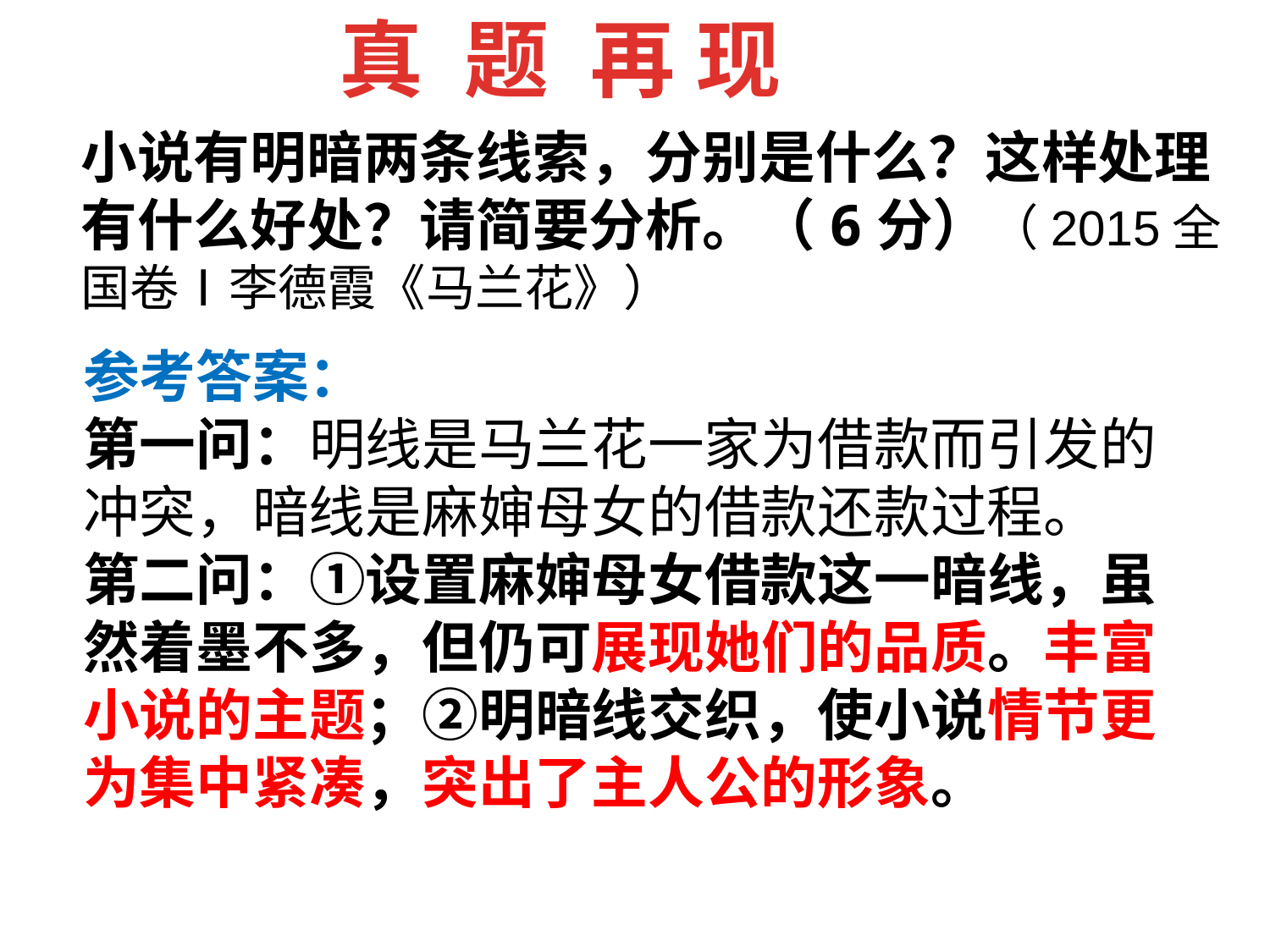

真  题  再 现
小说有明暗两条线索，分别是什么？这样处理有什么好处？请简要分析。（6分）（2015全国卷Ⅰ李德霞《马兰花》）
参考答案：
第一问：明线是马兰花一家为借款而引发的冲突，暗线是麻婶母女的借款还款过程。
第二问：①设置麻婶母女借款这一暗线，虽然着墨不多，但仍可展现她们的品质。丰富小说的主题；②明暗线交织，使小说情节更为集中紧凑，突出了主人公的形象。